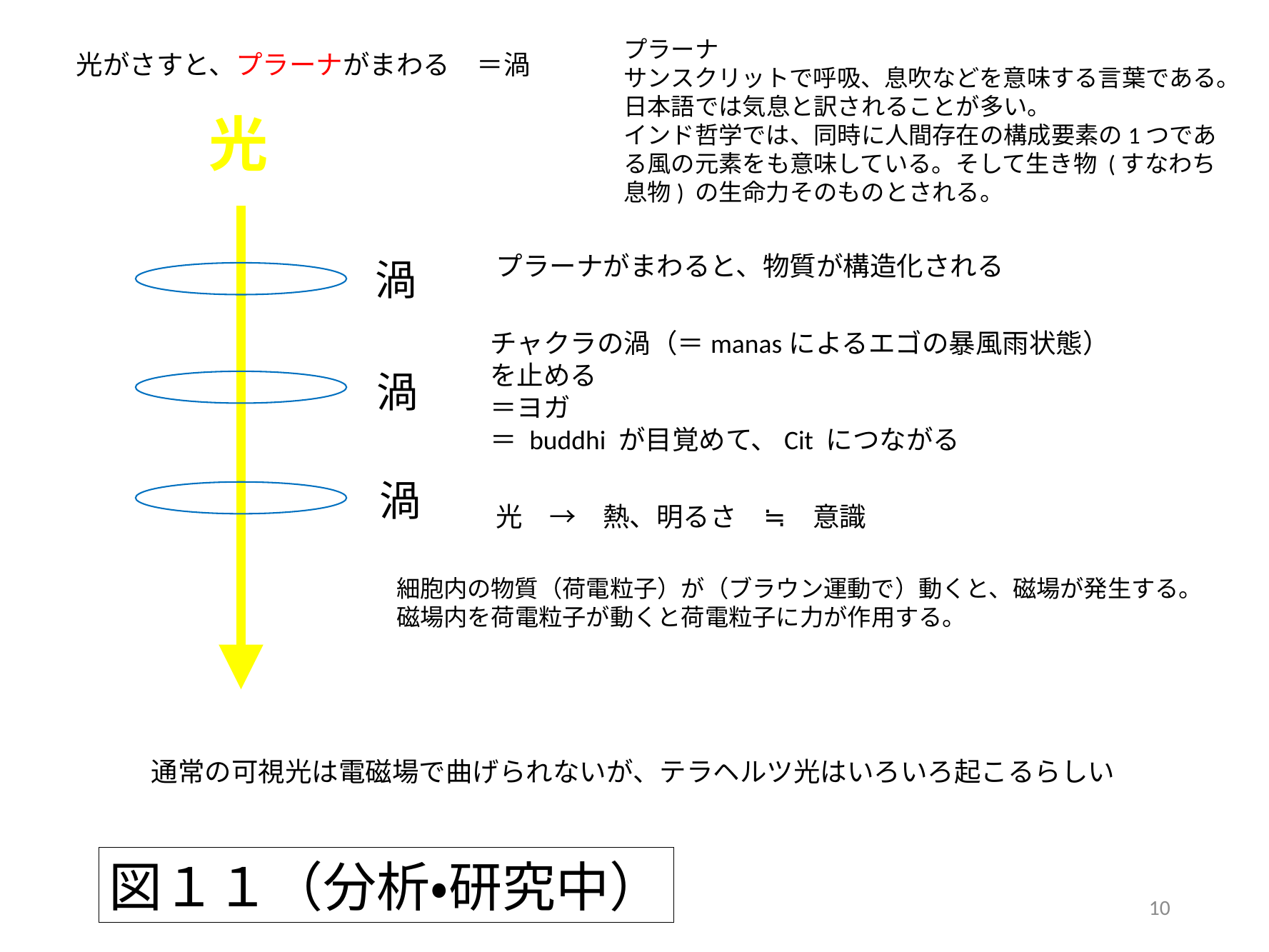

プラーナ
サンスクリットで呼吸、息吹などを意味する言葉である。日本語では気息と訳されることが多い。
インド哲学では、同時に人間存在の構成要素の1つである風の元素をも意味している。そして生き物 (すなわち息物) の生命力そのものとされる。
光がさすと、プラーナがまわる　＝渦
光
プラーナがまわると、物質が構造化される
渦

チャクラの渦（＝manasによるエゴの暴風雨状態）
を止める
＝ヨガ
＝ buddhi が目覚めて、Cit につながる
渦

渦

光　→　熱、明るさ　≒　意識
細胞内の物質（荷電粒子）が（ブラウン運動で）動くと、磁場が発生する。
磁場内を荷電粒子が動くと荷電粒子に力が作用する。
通常の可視光は電磁場で曲げられないが、テラヘルツ光はいろいろ起こるらしい
図１１（分析・研究中）
10